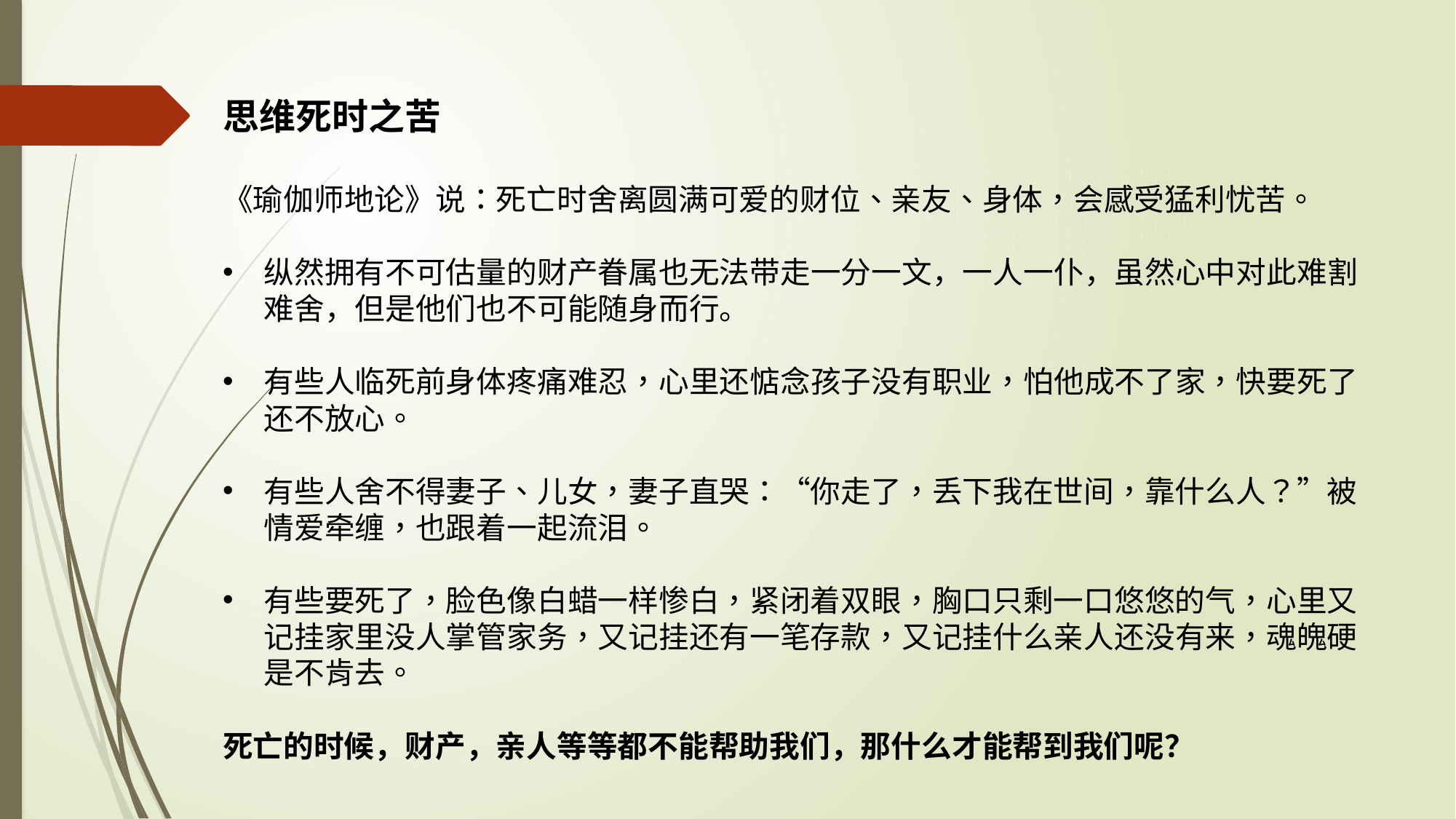

思维死时之苦

《瑜伽师地论》说：死亡时舍离圆满可爱的财位、亲友、身体，会感受猛利忧苦。

纵然拥有不可估量的财产眷属也无法带走一分一文，一人一仆，虽然心中对此难割难舍，但是他们也不可能随身而行。

有些人临死前身体疼痛难忍，心里还惦念孩子没有职业，怕他成不了家，快要死了还不放心。

有些人舍不得妻子、儿女，妻子直哭：“你走了，丢下我在世间，靠什么人？”被情爱牵缠，也跟着一起流泪。

有些要死了，脸色像白蜡一样惨白，紧闭着双眼，胸口只剩一口悠悠的气，心里又记挂家里没人掌管家务，又记挂还有一笔存款，又记挂什么亲人还没有来，魂魄硬是不肯去。

死亡的时候，财产，亲人等等都不能帮助我们，那什么才能帮到我们呢？